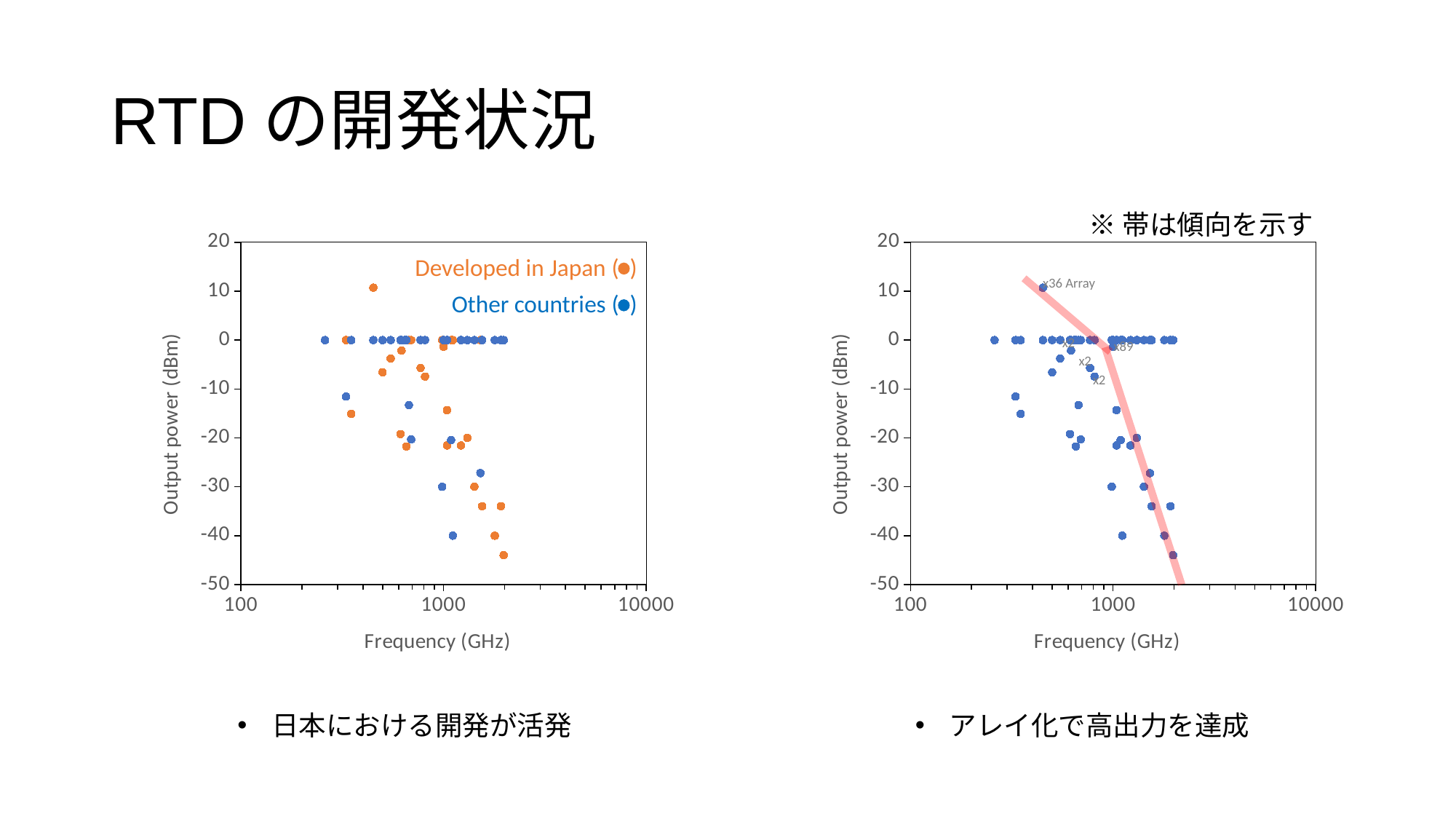

# RTDの開発状況
※帯は傾向を示す

### Chart

| Category | Output power (dBm) | Output power (dBm) |
|---|---|---|

### Chart

| Category | Output power (dBm) | Output power (dBm) |
|---|---|---|
Developed in Japan (  )

x36 Array
Other countries (  )

x2
x89
x2
x2
アレイ化で高出力を達成
日本における開発が活発